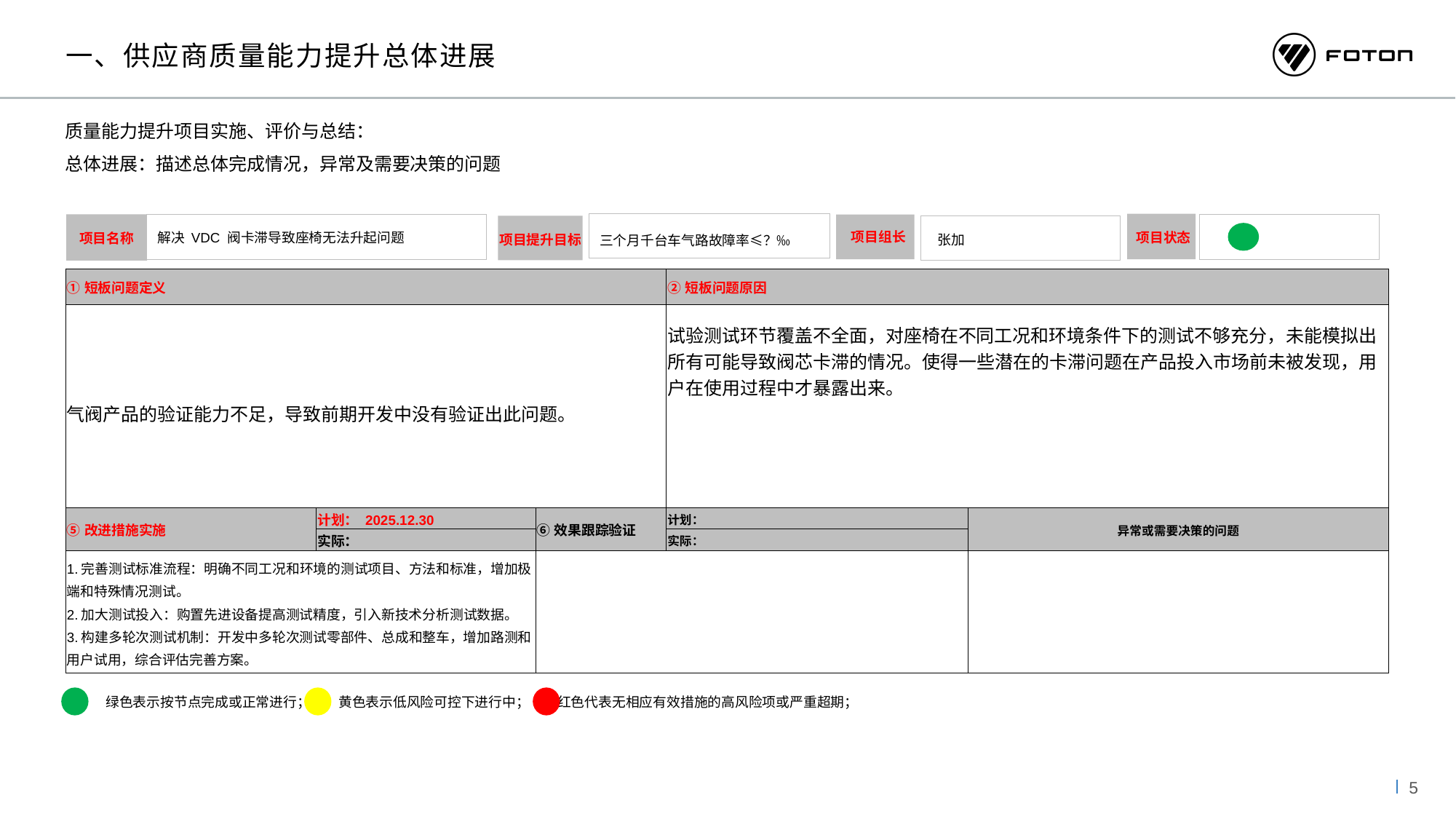

一、供应商质量能力提升总体进展
质量能力提升项目实施、评价与总结：
总体进展：描述总体完成情况，异常及需要决策的问题

项目状态

项目名称

项目组长
项目提升目标
涉及产品
三个月千台车气路故障率≤？‰

解决 VDC 阀卡滞导致座椅无法升起问题
 张加

| ①短板问题定义 |  |  | ②短板问题原因 |  |
| --- | --- | --- | --- | --- |
| 气阀产品的验证能力不足，导致前期开发中没有验证出此问题。 |  |  | 试验测试环节覆盖不全面，对座椅在不同工况和环境条件下的测试不够充分，未能模拟出所有可能导致阀芯卡滞的情况。使得一些潜在的卡滞问题在产品投入市场前未被发现，用户在使用过程中才暴露出来。 |  |
| ⑤改进措施实施 | 计划： 2025.12.30 | ⑥效果跟踪验证 | 计划： | 异常或需要决策的问题 |
|  | 实际： |  | 实际： |  |
| 1.完善测试标准流程：明确不同工况和环境的测试项目、方法和标准，增加极端和特殊情况测试。 2.加大测试投入：购置先进设备提高测试精度，引入新技术分析测试数据。 3.构建多轮次测试机制：开发中多轮次测试零部件、总成和整车，增加路测和用户试用，综合评估完善方案。 |  |  |  |  |

绿色表示按节点完成或正常进行；         黄色表示低风险可控下进行中；         红色代表无相应有效措施的高风险项或严重超期；